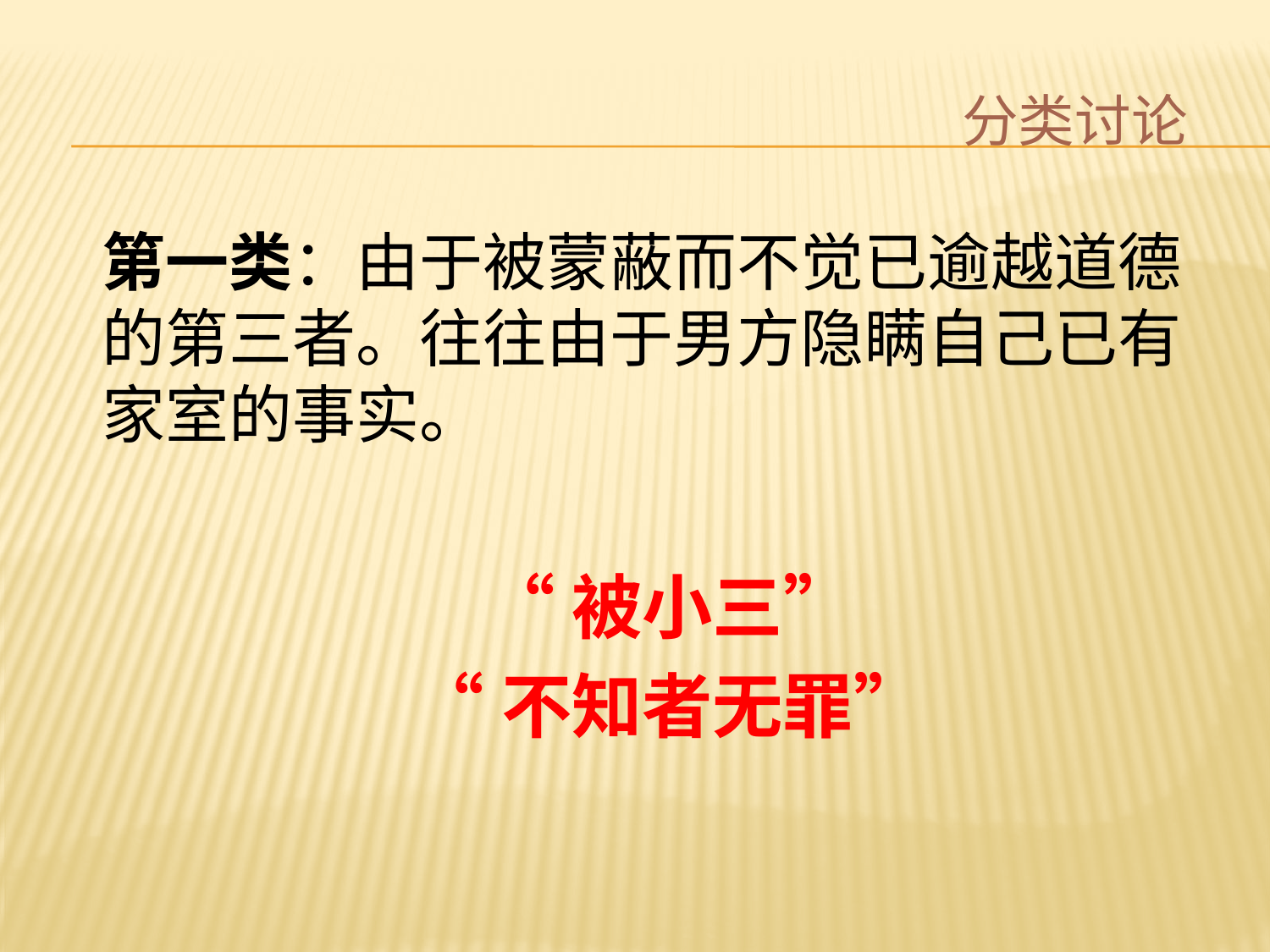

#
分类讨论
第一类：由于被蒙蔽而不觉已逾越道德的第三者。往往由于男方隐瞒自己已有家室的事实。

“被小三”
“不知者无罪”